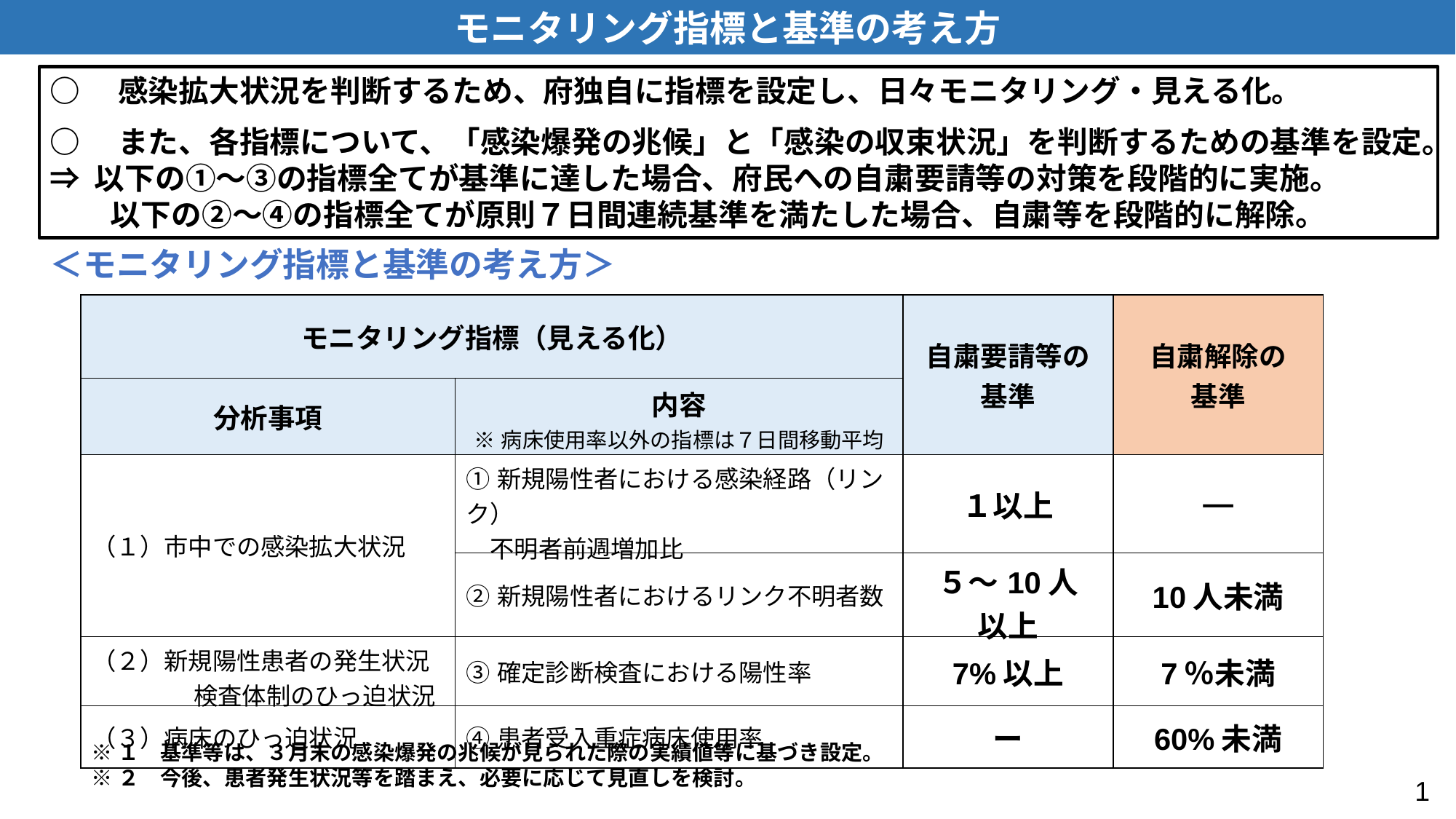

モニタリング指標と基準の考え方
○　感染拡大状況を判断するため、府独自に指標を設定し、日々モニタリング・見える化。

○　また、各指標について、「感染爆発の兆候」と「感染の収束状況」を判断するための基準を設定。
⇒ 以下の①～③の指標全てが基準に達した場合、府民への自粛要請等の対策を段階的に実施。
　　以下の②～④の指標全てが原則７日間連続基準を満たした場合、自粛等を段階的に解除。
＜モニタリング指標と基準の考え方＞
| モニタリング指標（見える化） |  | 自粛要請等の基準 | 自粛解除の 基準 |
| --- | --- | --- | --- |
| 分析事項 | 内容 ※病床使用率以外の指標は７日間移動平均 |  |  |
| （１）市中での感染拡大状況 | ①新規陽性者における感染経路（リンク） 　不明者前週増加比 | １以上 | ― |
|  | ②新規陽性者におけるリンク不明者数 | ５～10人 以上 | 10人未満 |
| （２）新規陽性患者の発生状況 　　　　 検査体制のひっ迫状況 | ③確定診断検査における陽性率 | 7%以上 | 7％未満 |
| （３）病床のひっ迫状況 | ④患者受入重症病床使用率 | ー | 60%未満 |
※１　基準等は、３月末の感染爆発の兆候が見られた際の実績値等に基づき設定。
※２　今後、患者発生状況等を踏まえ、必要に応じて見直しを検討。
1